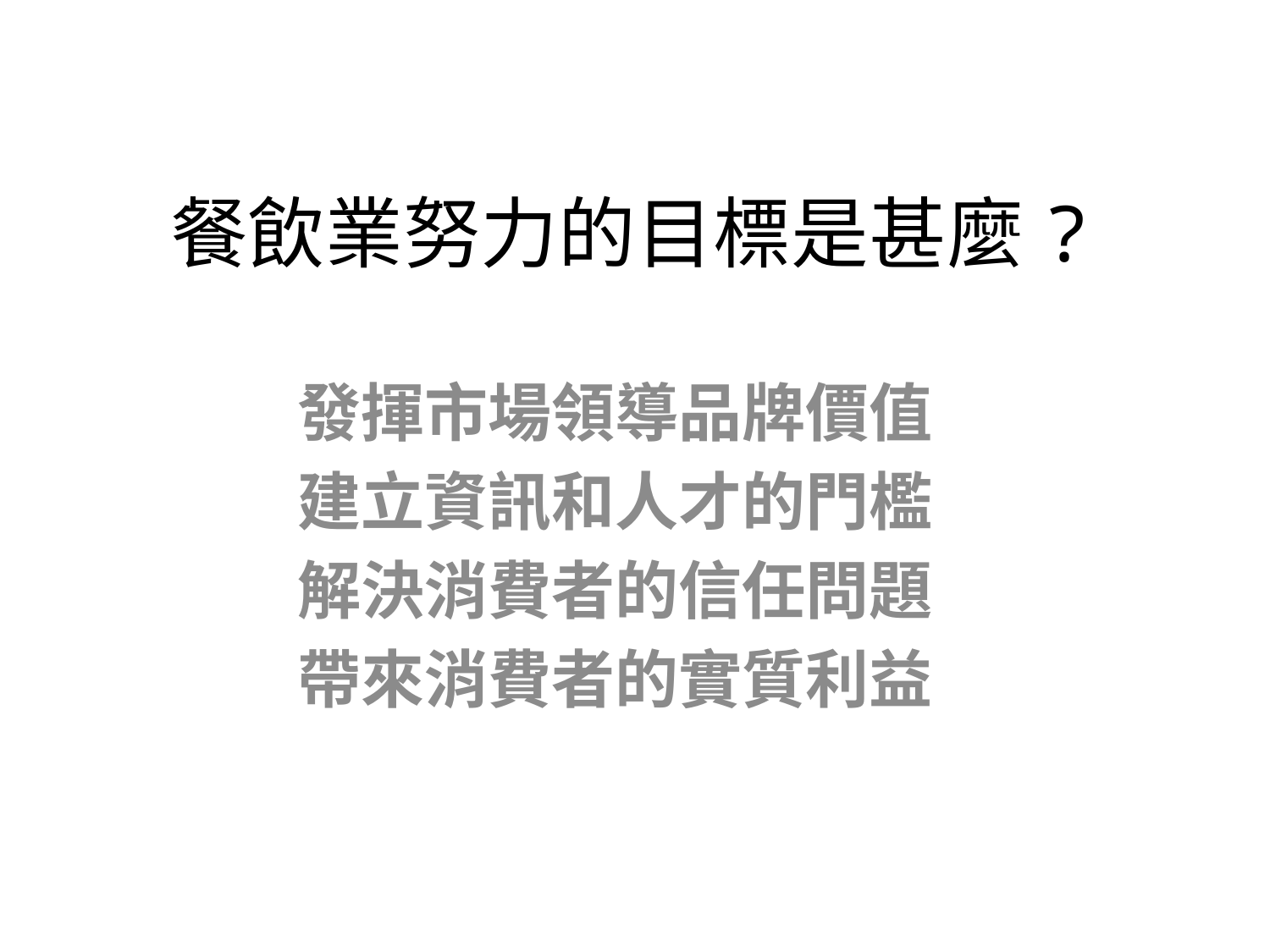

# 餐飲業努力的目標是甚麼?
發揮市場領導品牌價值
建立資訊和人才的門檻
解決消費者的信任問題
帶來消費者的實質利益